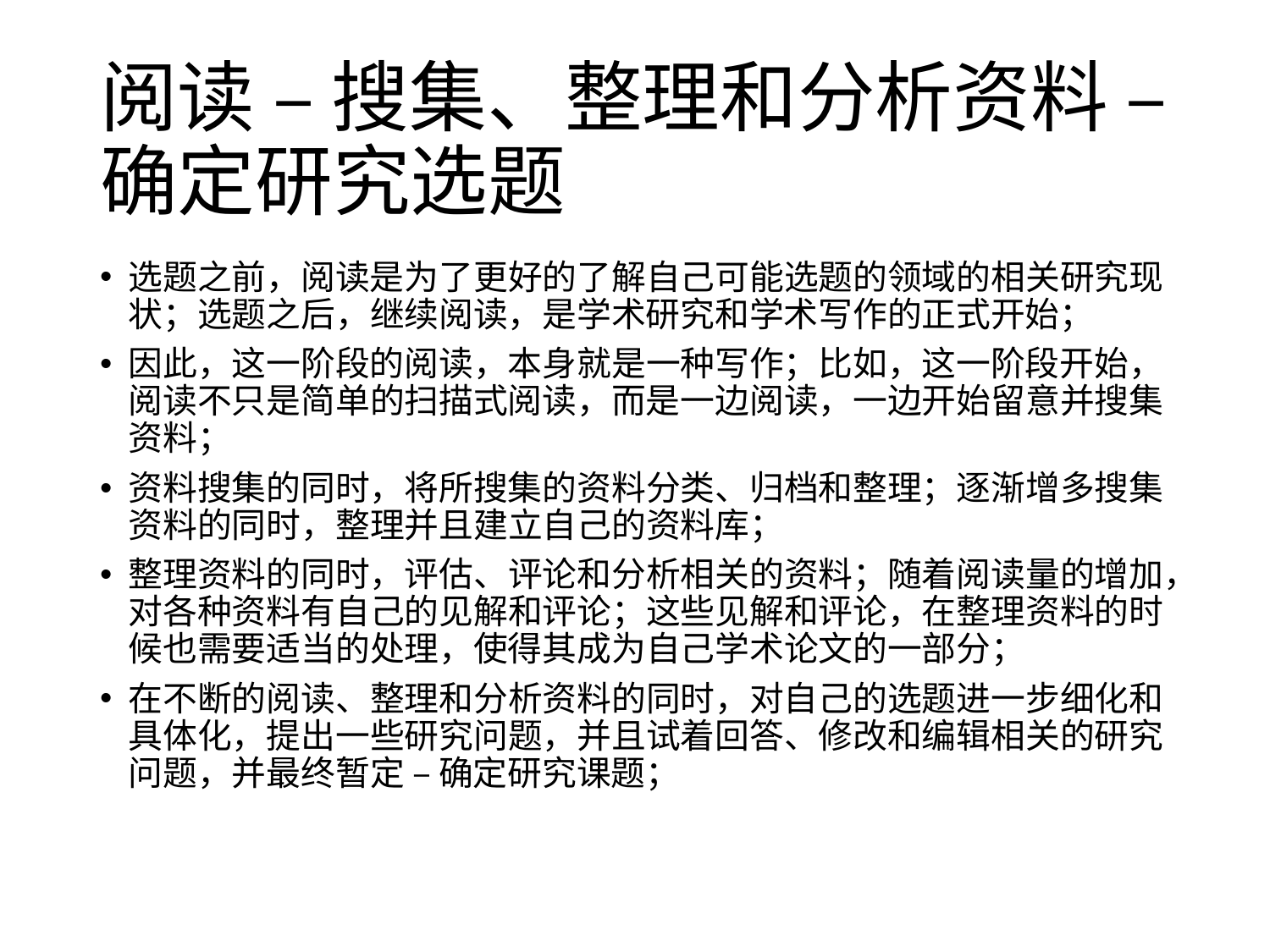

# 阅读 – 搜集、整理和分析资料 – 确定研究选题
选题之前，阅读是为了更好的了解自己可能选题的领域的相关研究现状；选题之后，继续阅读，是学术研究和学术写作的正式开始；
因此，这一阶段的阅读，本身就是一种写作；比如，这一阶段开始，阅读不只是简单的扫描式阅读，而是一边阅读，一边开始留意并搜集资料；
资料搜集的同时，将所搜集的资料分类、归档和整理；逐渐增多搜集资料的同时，整理并且建立自己的资料库；
整理资料的同时，评估、评论和分析相关的资料；随着阅读量的增加，对各种资料有自己的见解和评论；这些见解和评论，在整理资料的时候也需要适当的处理，使得其成为自己学术论文的一部分；
在不断的阅读、整理和分析资料的同时，对自己的选题进一步细化和具体化，提出一些研究问题，并且试着回答、修改和编辑相关的研究问题，并最终暂定 – 确定研究课题；